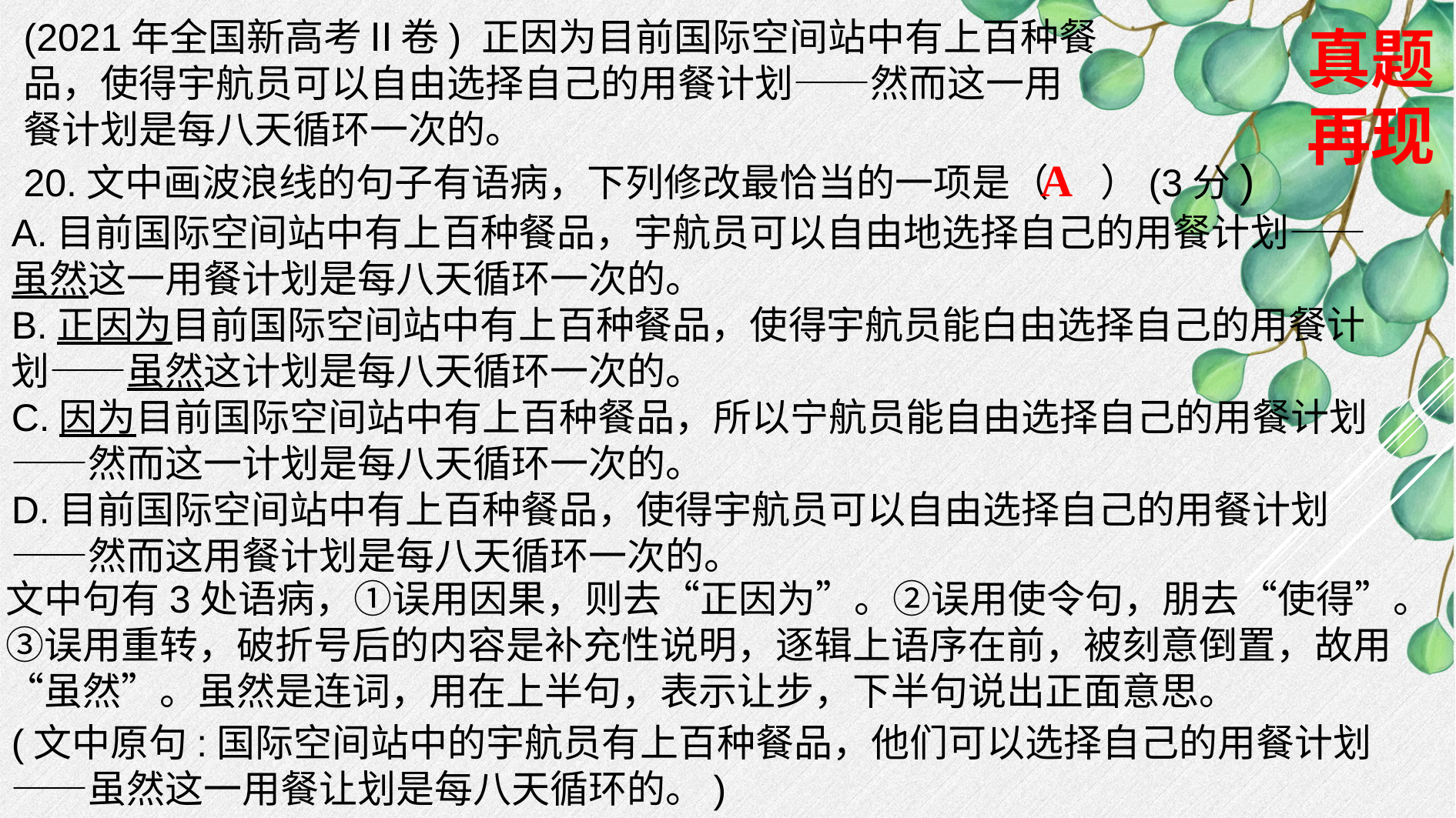

(2021年全国新高考Ⅱ卷) 正因为目前国际空间站中有上百种餐
品，使得宇航员可以自由选择自己的用餐计划——然而这一用
餐计划是每八天循环一次的。
20.文中画波浪线的句子有语病，下列修改最恰当的一项是（      ）(3分)
真题
再现
A
A.目前国际空间站中有上百种餐品，宇航员可以自由地选择自己的用餐计划——虽然这一用餐计划是每八天循环一次的。
B.正因为目前国际空间站中有上百种餐品，使得宇航员能白由选择自己的用餐计划——虽然这计划是每八天循环一次的。
C.因为目前国际空间站中有上百种餐品，所以宁航员能自由选择自己的用餐计划——然而这一计划是每八天循环一次的。
D.目前国际空间站中有上百种餐品，使得宇航员可以自由选择自己的用餐计划——然而这用餐计划是每八天循环一次的。
文中句有3处语病，①误用因果，则去“正因为”。②误用使令句，朋去“使得”。③误用重转，破折号后的内容是补充性说明，逐辑上语序在前，被刻意倒置，故用“虽然”。虽然是连词，用在上半句，表示让步，下半句说出正面意思。
(文中原句:国际空间站中的宇航员有上百种餐品，他们可以选择自己的用餐计划——虽然这一用餐让划是每八天循环的。)